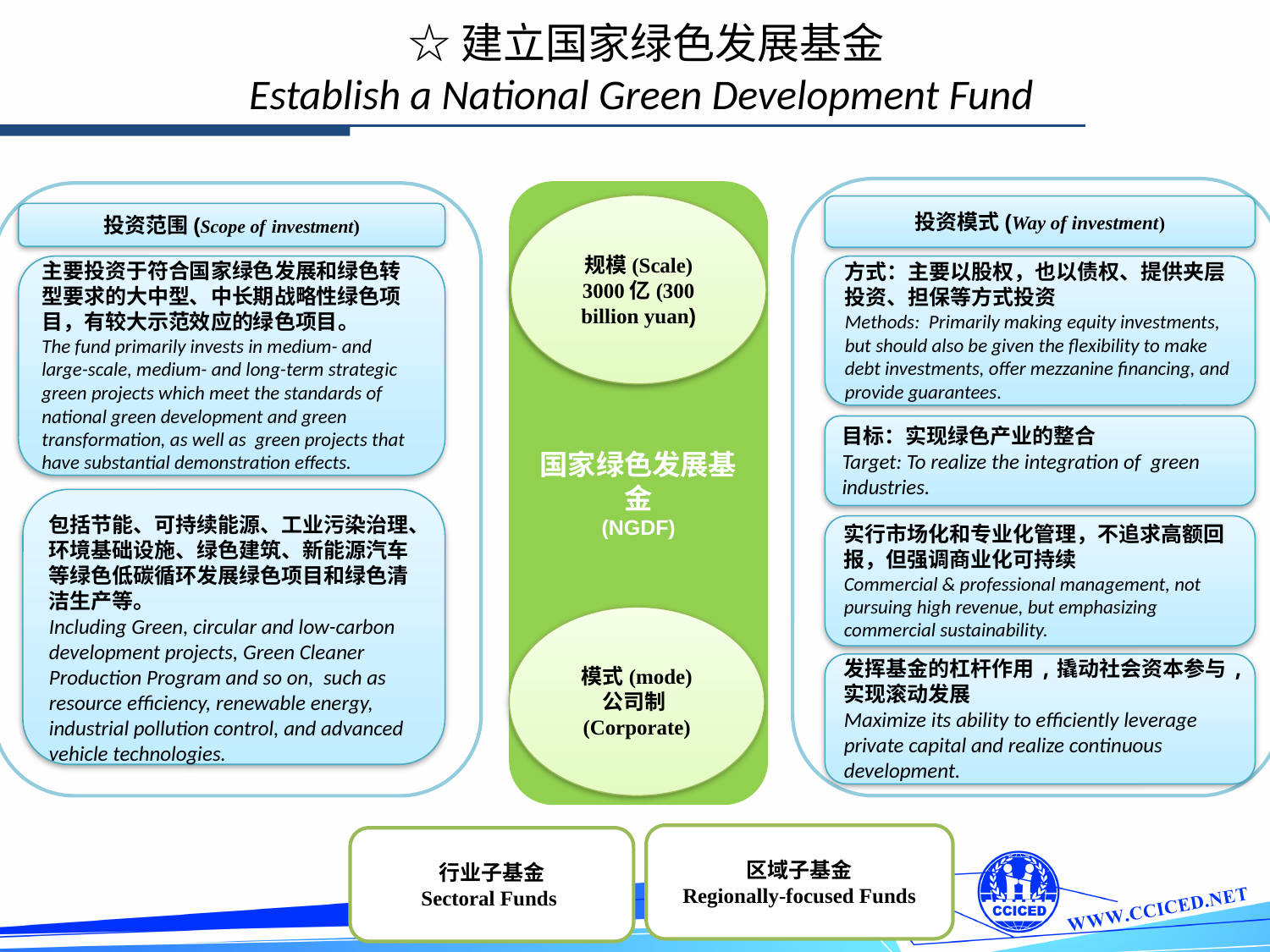

☆建立国家绿色发展基金
Establish a National Green Development Fund

国家绿色发展基金
(NGDF)

规模(Scale)
3000亿(300 billion yuan)
模式(mode)
公司制(Corporate)

区域子基金
Regionally-focused Funds
行业子基金
Sectoral Funds
投资模式(Way of investment)
投资范围(Scope of investment)
主要投资于符合国家绿色发展和绿色转型要求的大中型、中长期战略性绿色项目，有较大示范效应的绿色项目。
The fund primarily invests in medium- and large-scale, medium- and long-term strategic green projects which meet the standards of national green development and green transformation, as well as  green projects that have substantial demonstration effects.
方式：主要以股权，也以债权、提供夹层投资、担保等方式投资
Methods:  Primarily making equity investments, but should also be given the flexibility to make debt investments, offer mezzanine financing, and provide guarantees.

目标：实现绿色产业的整合
Target: To realize the integration of  green industries.

包括节能、可持续能源、工业污染治理、环境基础设施、绿色建筑、新能源汽车等绿色低碳循环发展绿色项目和绿色清洁生产等。
Including Green, circular and low-carbon development projects, Green Cleaner Production Program and so on,  such as resource efficiency, renewable energy, industrial pollution control, and advanced vehicle technologies.

实行市场化和专业化管理，不追求高额回报，但强调商业化可持续
Commercial & professional management, not pursuing high revenue, but emphasizing commercial sustainability.

发挥基金的杠杆作用,撬动社会资本参与,实现滚动发展
Maximize its ability to efficiently leverage private capital and realize continuous development.